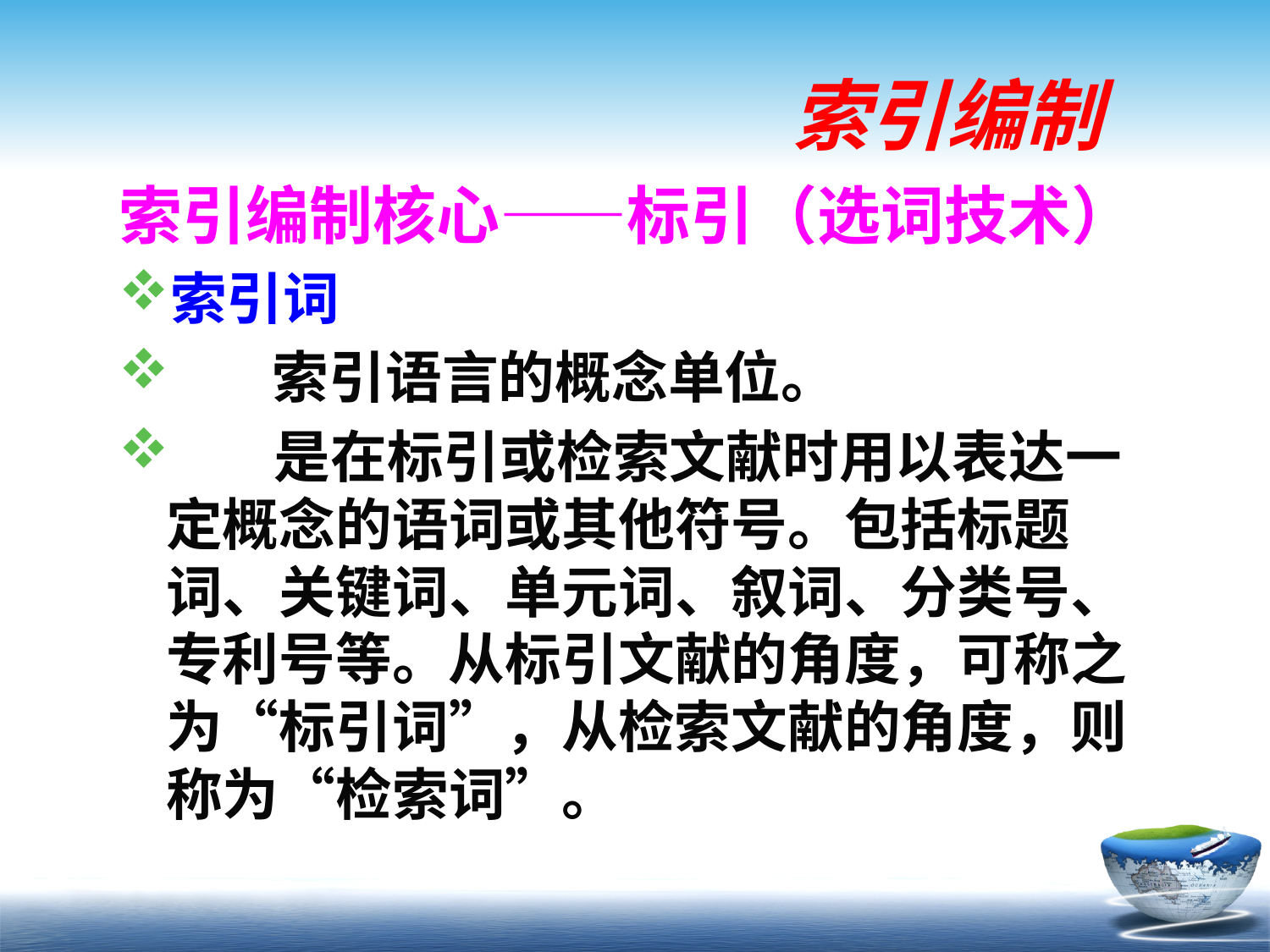

# 索引编制
索引编制核心——标引（选词技术）
索引词
       索引语言的概念单位。
       是在标引或检索文献时用以表达一定概念的语词或其他符号。包括标题词、关键词、单元词、叙词、分类号、专利号等。从标引文献的角度，可称之为“标引词”，从检索文献的角度，则称为“检索词”。